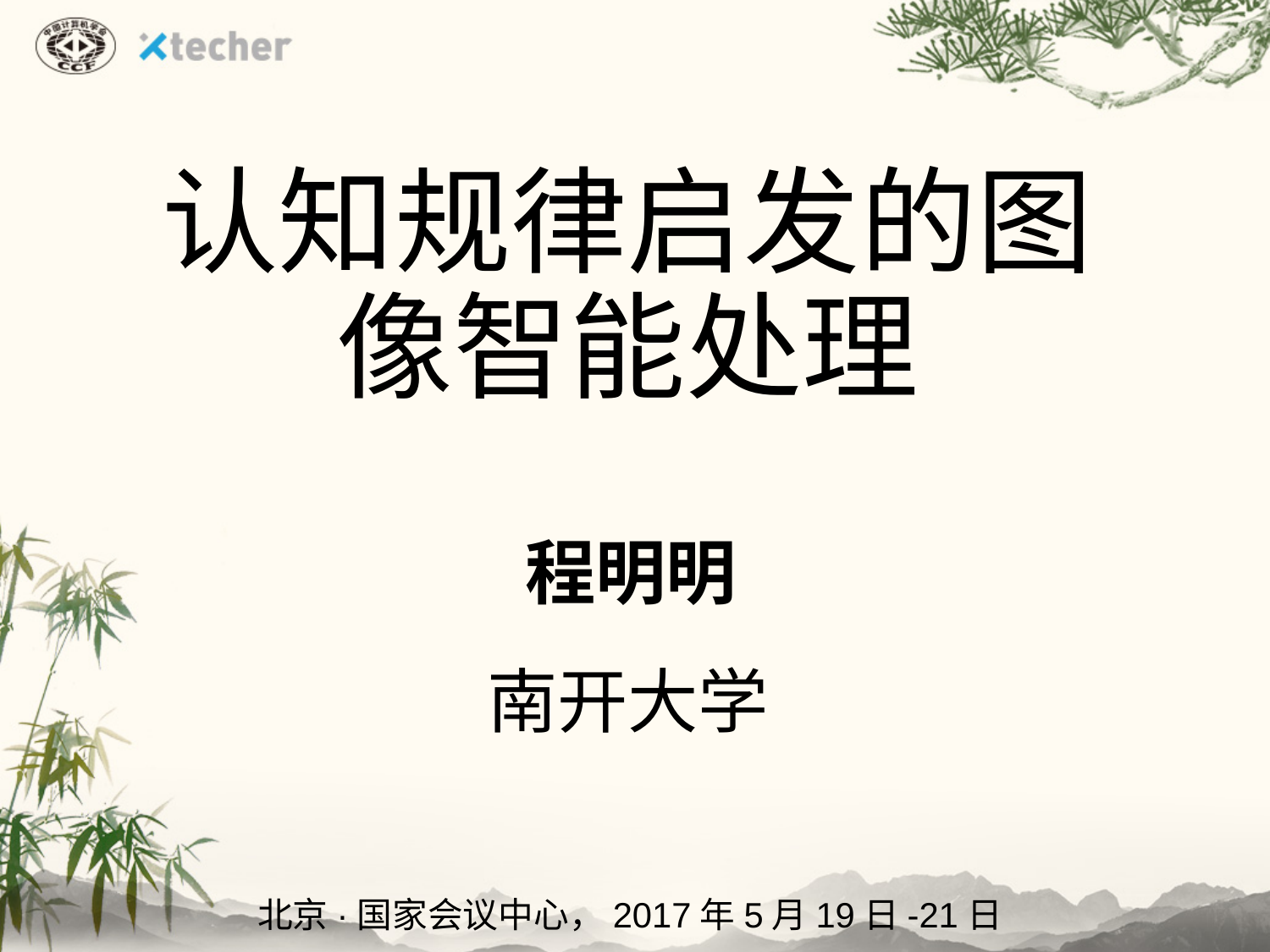

# 认知规律启发的图像智能处理
程明明
南开大学
北京·国家会议中心，2017年5月19日-21日